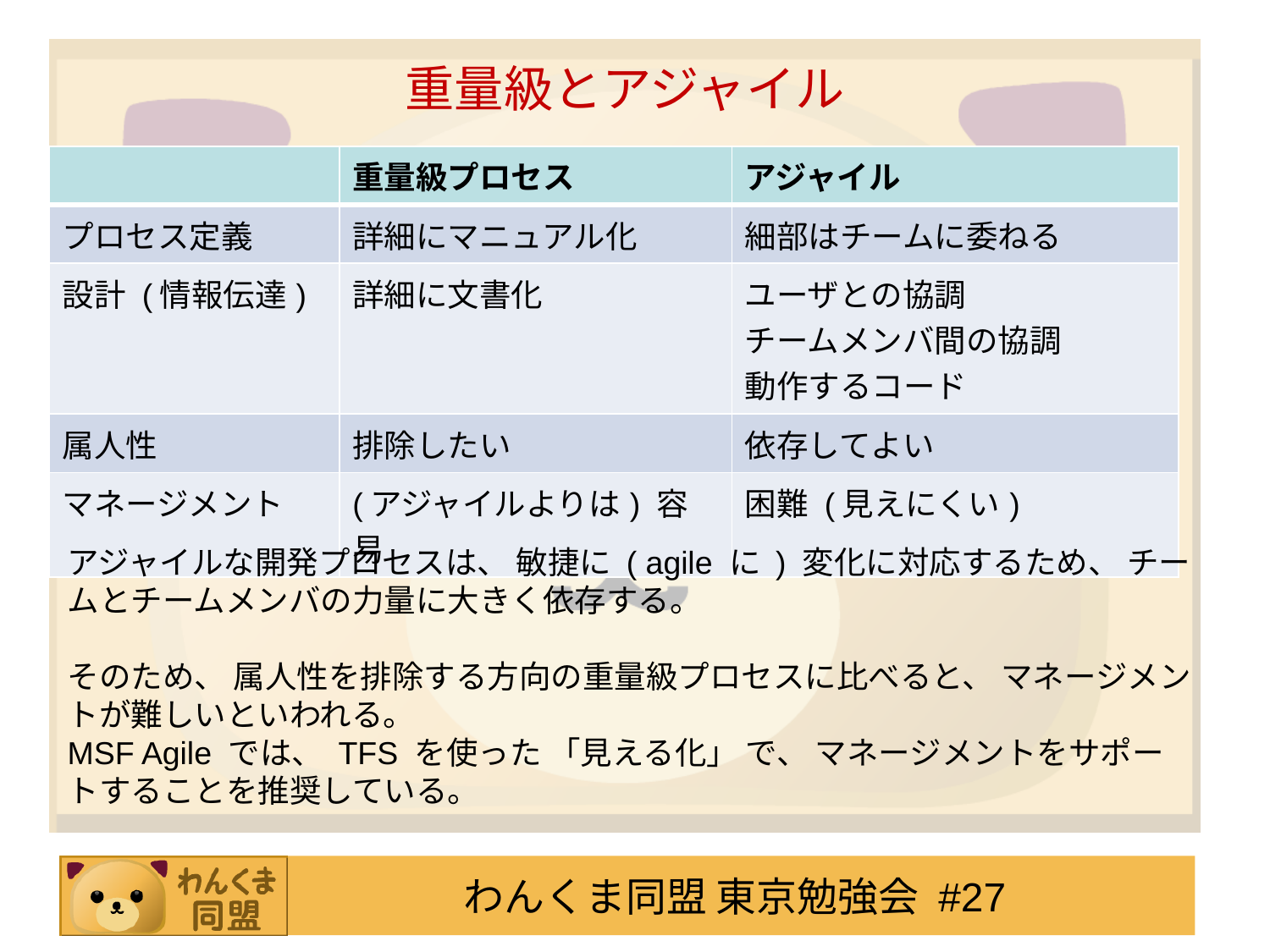

重量級とアジャイル
|  | 重量級プロセス | アジャイル |
| --- | --- | --- |
| プロセス定義 | 詳細にマニュアル化 | 細部はチームに委ねる |
| 設計 (情報伝達) | 詳細に文書化 | ユーザとの協調 チームメンバ間の協調 動作するコード |
| 属人性 | 排除したい | 依存してよい |
| マネージメント | (アジャイルよりは) 容易 | 困難 (見えにくい) |
アジャイルな開発プロセスは、 敏捷に ( agile に ) 変化に対応するため、 チームとチームメンバの力量に大きく依存する。

そのため、 属人性を排除する方向の重量級プロセスに比べると、 マネージメントが難しいといわれる。
MSF Agile では、 TFS を使った 「見える化」 で、 マネージメントをサポートすることを推奨している。